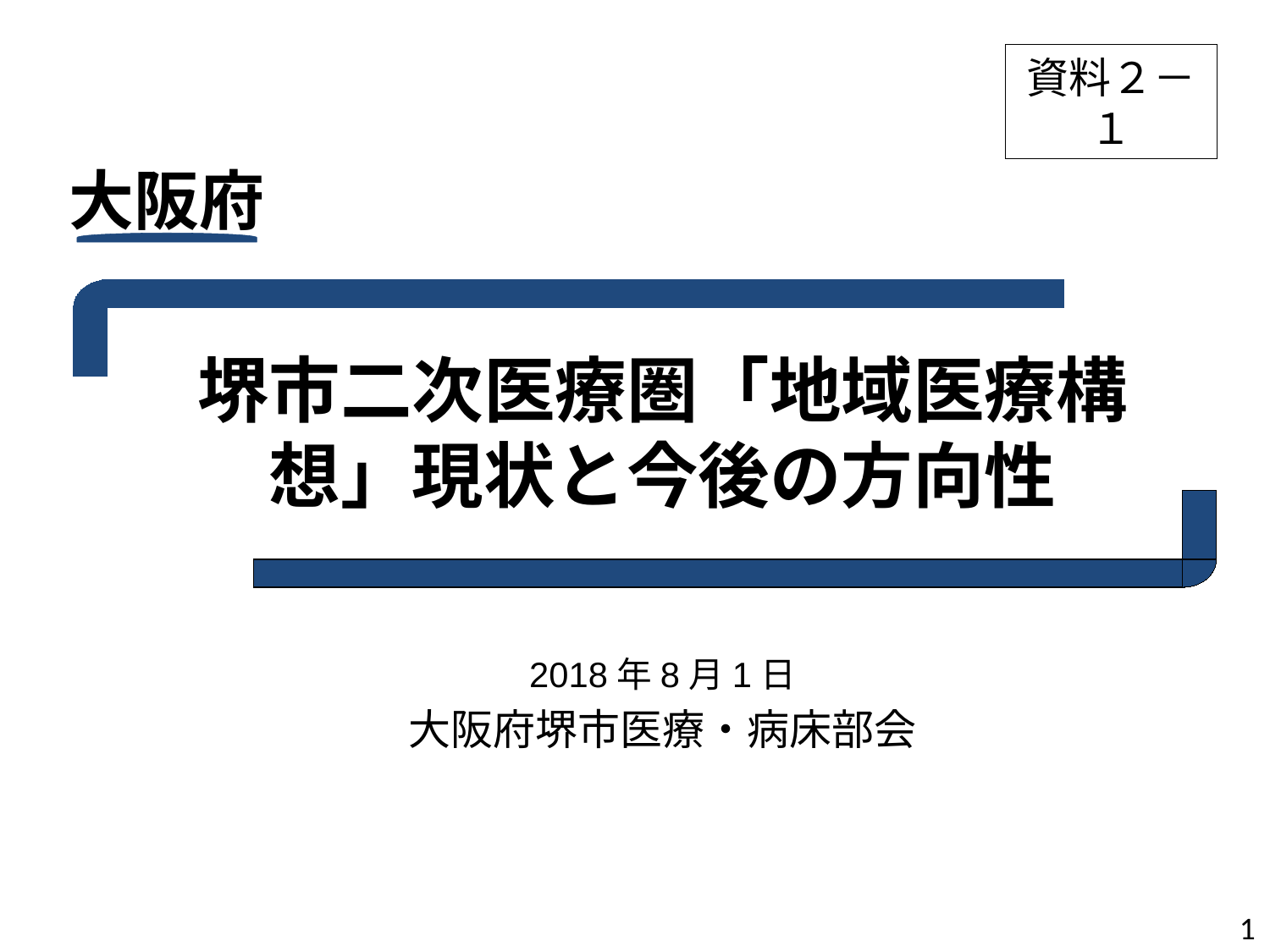

資料２－１
大阪府

堺市二次医療圏「地域医療構想」現状と今後の方向性

2018年8月1日
大阪府堺市医療・病床部会
1